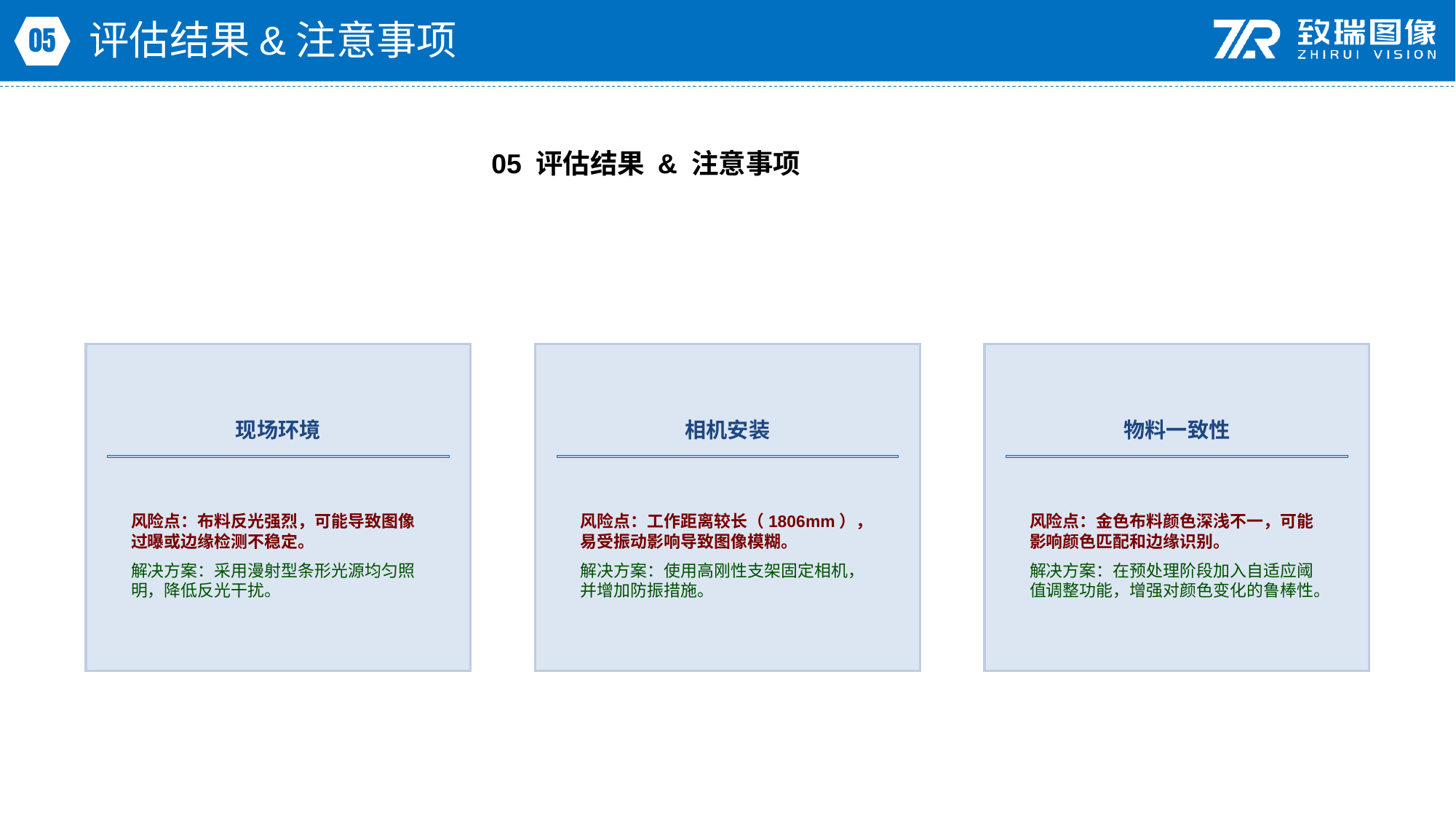

评估结果&注意事项
05

05 评估结果 & 注意事项

现场环境

相机安装

物料一致性

风险点：布料反光强烈，可能导致图像过曝或边缘检测不稳定。
解决方案：采用漫射型条形光源均匀照明，降低反光干扰。

风险点：工作距离较长（1806mm），易受振动影响导致图像模糊。
解决方案：使用高刚性支架固定相机，并增加防振措施。

风险点：金色布料颜色深浅不一，可能影响颜色匹配和边缘识别。
解决方案：在预处理阶段加入自适应阈值调整功能，增强对颜色变化的鲁棒性。